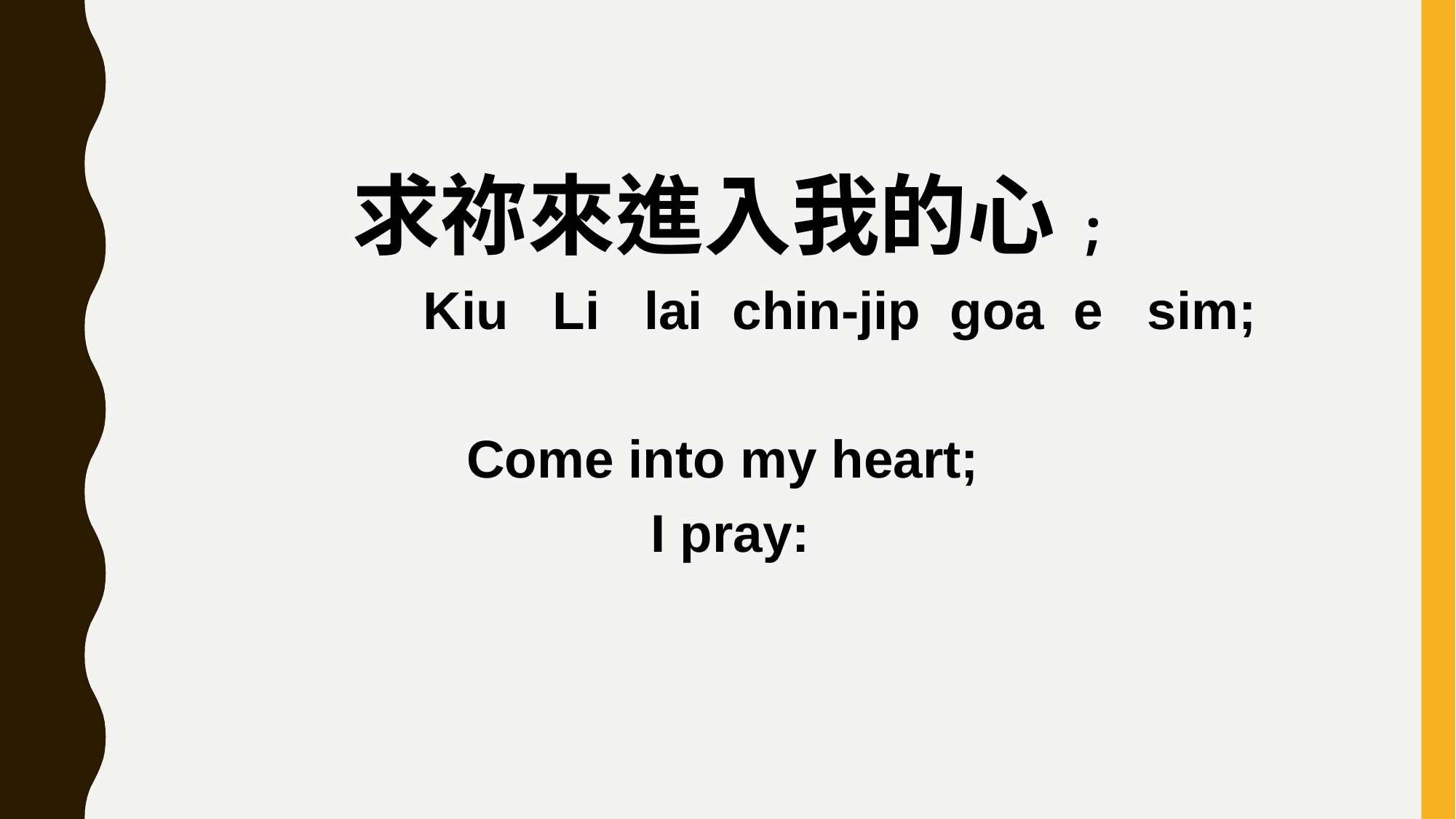

求祢來進入我的心;
                   Kiu   Li   lai  chin-jip  goa  e   sim;

Come into my heart;
I pray: